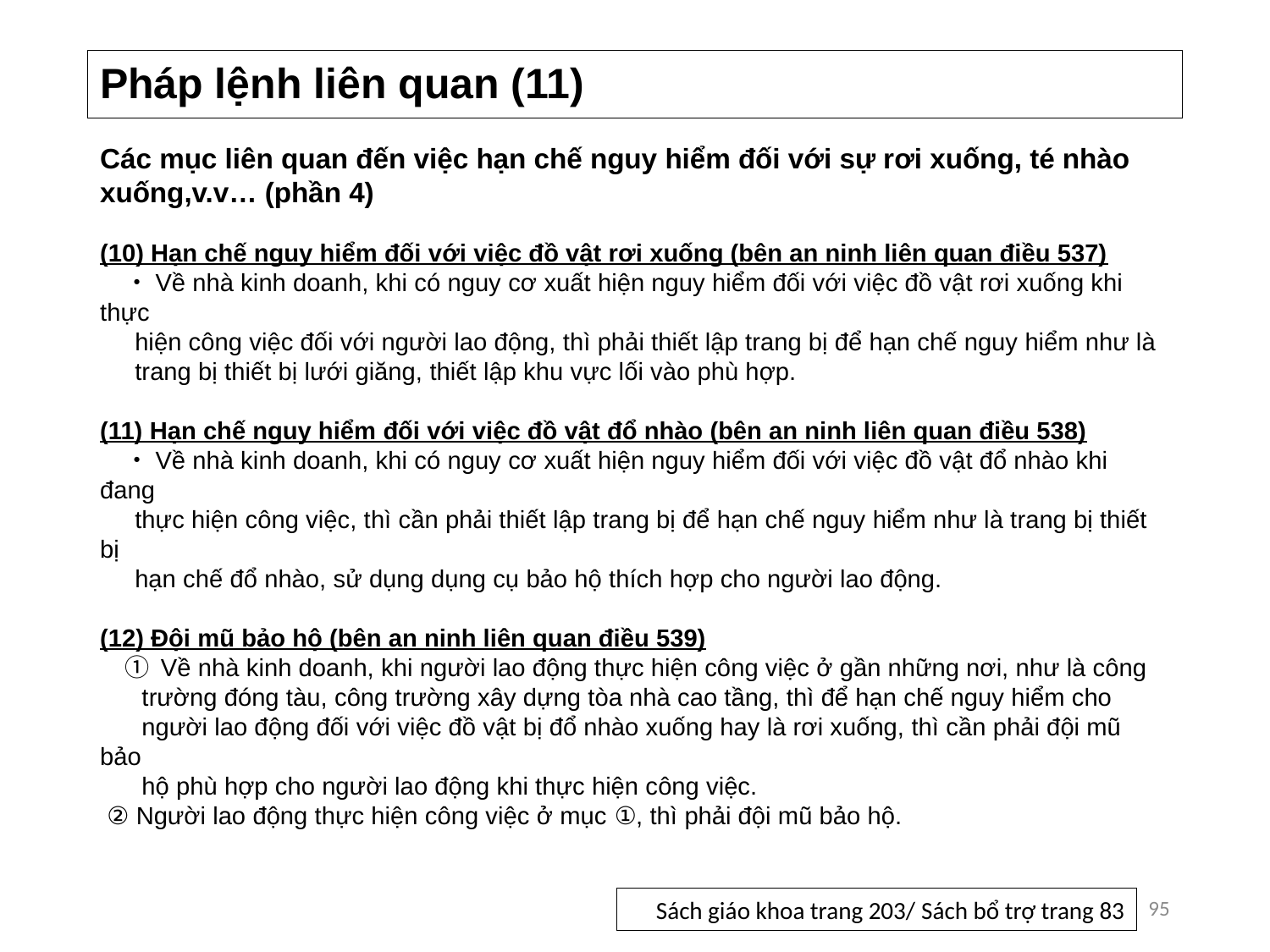

# Pháp lệnh liên quan (11)
Các mục liên quan đến việc hạn chế nguy hiểm đối với sự rơi xuống, té nhào xuống,v.v… (phần 4)

(10) Hạn chế nguy hiểm đối với việc đồ vật rơi xuống (bên an ninh liên quan điều 537)
　・Về nhà kinh doanh, khi có nguy cơ xuất hiện nguy hiểm đối với việc đồ vật rơi xuống khi thực
     hiện công việc đối với người lao động, thì phải thiết lập trang bị để hạn chế nguy hiểm như là
     trang bị thiết bị lưới giăng, thiết lập khu vực lối vào phù hợp.

(11) Hạn chế nguy hiểm đối với việc đồ vật đổ nhào (bên an ninh liên quan điều 538)
　・Về nhà kinh doanh, khi có nguy cơ xuất hiện nguy hiểm đối với việc đồ vật đổ nhào khi đang
     thực hiện công việc, thì cần phải thiết lập trang bị để hạn chế nguy hiểm như là trang bị thiết bị
     hạn chế đổ nhào, sử dụng dụng cụ bảo hộ thích hợp cho người lao động.

(12) Đội mũ bảo hộ (bên an ninh liên quan điều 539)
　① Về nhà kinh doanh, khi người lao động thực hiện công việc ở gần những nơi, như là công
      trường đóng tàu, công trường xây dựng tòa nhà cao tầng, thì để hạn chế nguy hiểm cho
      người lao động đối với việc đồ vật bị đổ nhào xuống hay là rơi xuống, thì cần phải đội mũ bảo
      hộ phù hợp cho người lao động khi thực hiện công việc.
 ② Người lao động thực hiện công việc ở mục ①, thì phải đội mũ bảo hộ.

95
Sách giáo khoa trang 203/ Sách bổ trợ trang 83